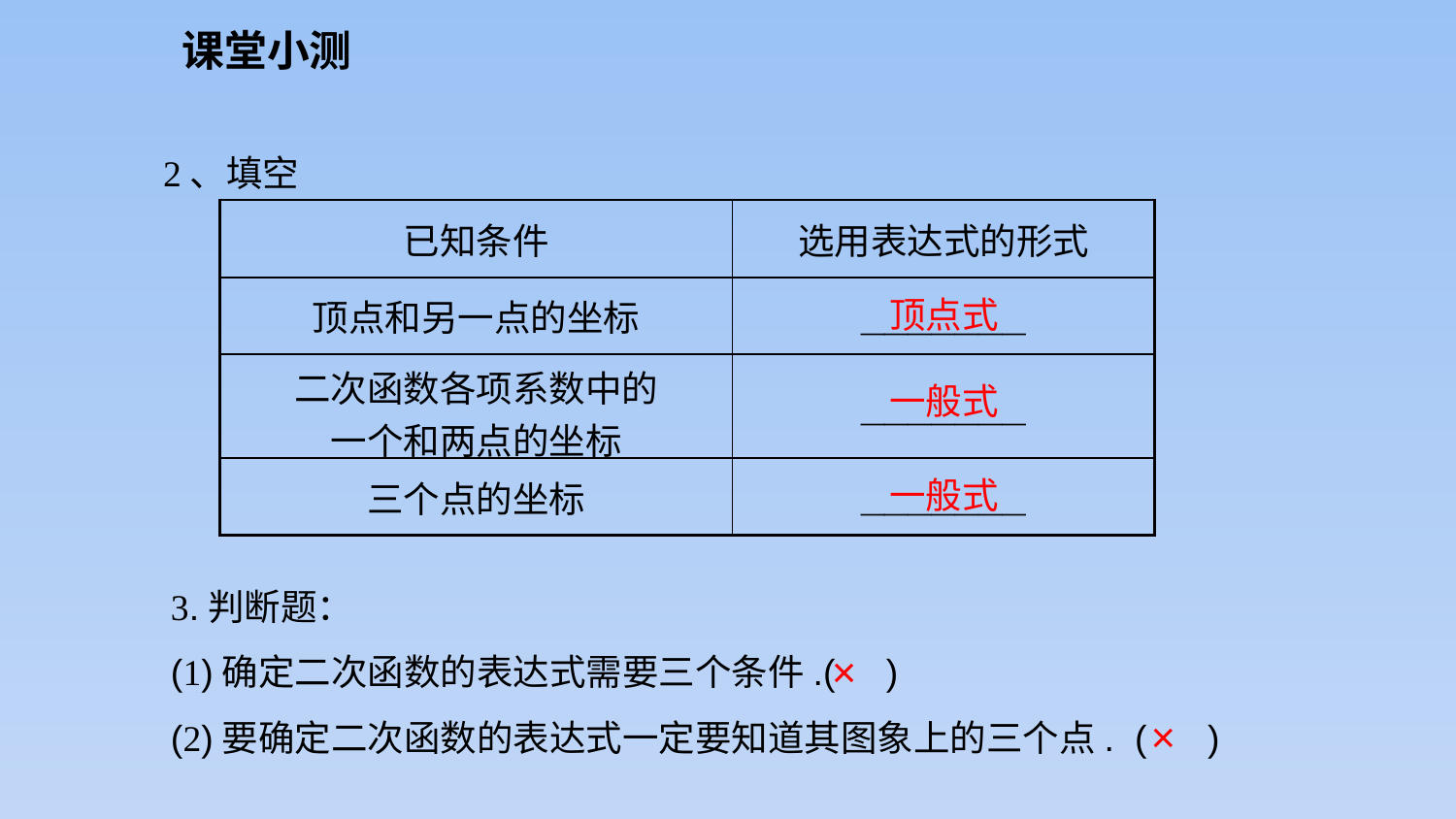

课堂小测
2、填空
| 已知条件 | 选用表达式的形式 |
| --- | --- |
| 顶点和另一点的坐标 | \_\_\_\_\_\_\_ |
| 二次函数各项系数中的 一个和两点的坐标 | \_\_\_\_\_\_\_ |
| 三个点的坐标 | \_\_\_\_\_\_\_ |
顶点式
一般式
一般式
3.判断题：
(1)确定二次函数的表达式需要三个条件.(     )
(2)要确定二次函数的表达式一定要知道其图象上的三个点.  (      )
×
×